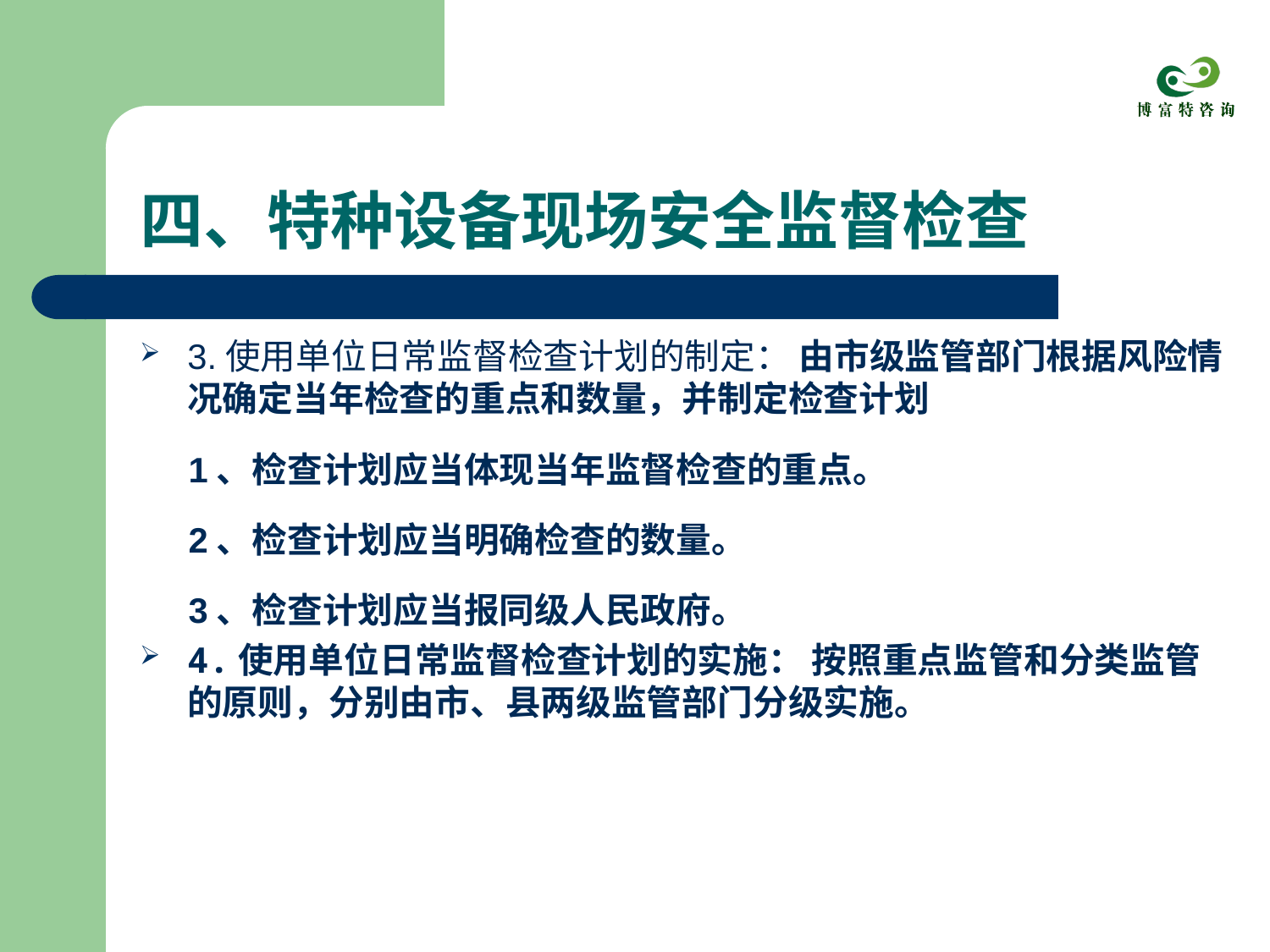

# 四、特种设备现场安全监督检查
3.使用单位日常监督检查计划的制定： 由市级监管部门根据风险情况确定当年检查的重点和数量，并制定检查计划
     1、检查计划应当体现当年监督检查的重点。
     2、检查计划应当明确检查的数量。
     3、检查计划应当报同级人民政府。
4.使用单位日常监督检查计划的实施： 按照重点监管和分类监管的原则，分别由市、县两级监管部门分级实施。